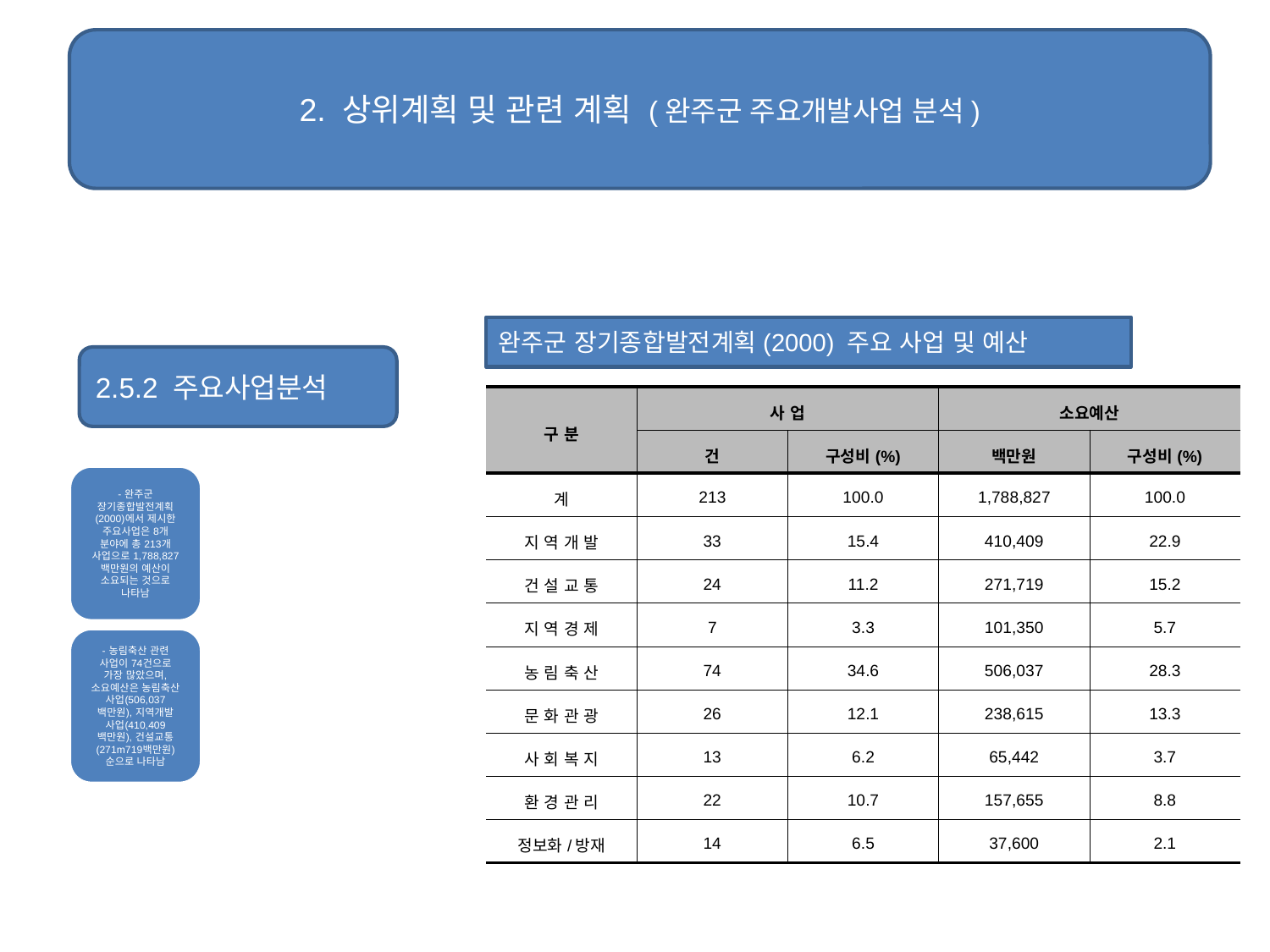

2. 상위계획 및 관련 계획 (완주군 주요개발사업 분석)

#
완주군 장기종합발전계획(2000) 주요 사업 및 예산
2.5.2 주요사업분석
| 구 분 | 사 업 |  | 소요예산 |  |
| --- | --- | --- | --- | --- |
|  | 건 | 구성비(%) | 백만원 | 구성비(%) |
| 계 | 213 | 100.0 | 1,788,827 | 100.0 |
| 지 역 개 발 | 33 | 15.4 | 410,409 | 22.9 |
| 건 설 교 통 | 24 | 11.2 | 271,719 | 15.2 |
| 지 역 경 제 | 7 | 3.3 | 101,350 | 5.7 |
| 농 림 축 산 | 74 | 34.6 | 506,037 | 28.3 |
| 문 화 관 광 | 26 | 12.1 | 238,615 | 13.3 |
| 사 회 복 지 | 13 | 6.2 | 65,442 | 3.7 |
| 환 경 관 리 | 22 | 10.7 | 157,655 | 8.8 |
| 정보화/방재 | 14 | 6.5 | 37,600 | 2.1 |
- 완주군 장기종합발전계획(2000)에서 제시한 주요사업은 8개 분야에 총 213개 사업으로 1,788,827 백만원의 예산이 소요되는 것으로 나타남
- 농림축산 관련 사업이 74건으로 가장 많았으며, 소요예산은 농림축산 사업(506,037 백만원), 지역개발 사업(410,409 백만원), 건설교통(271m719백만원) 순으로 나타남